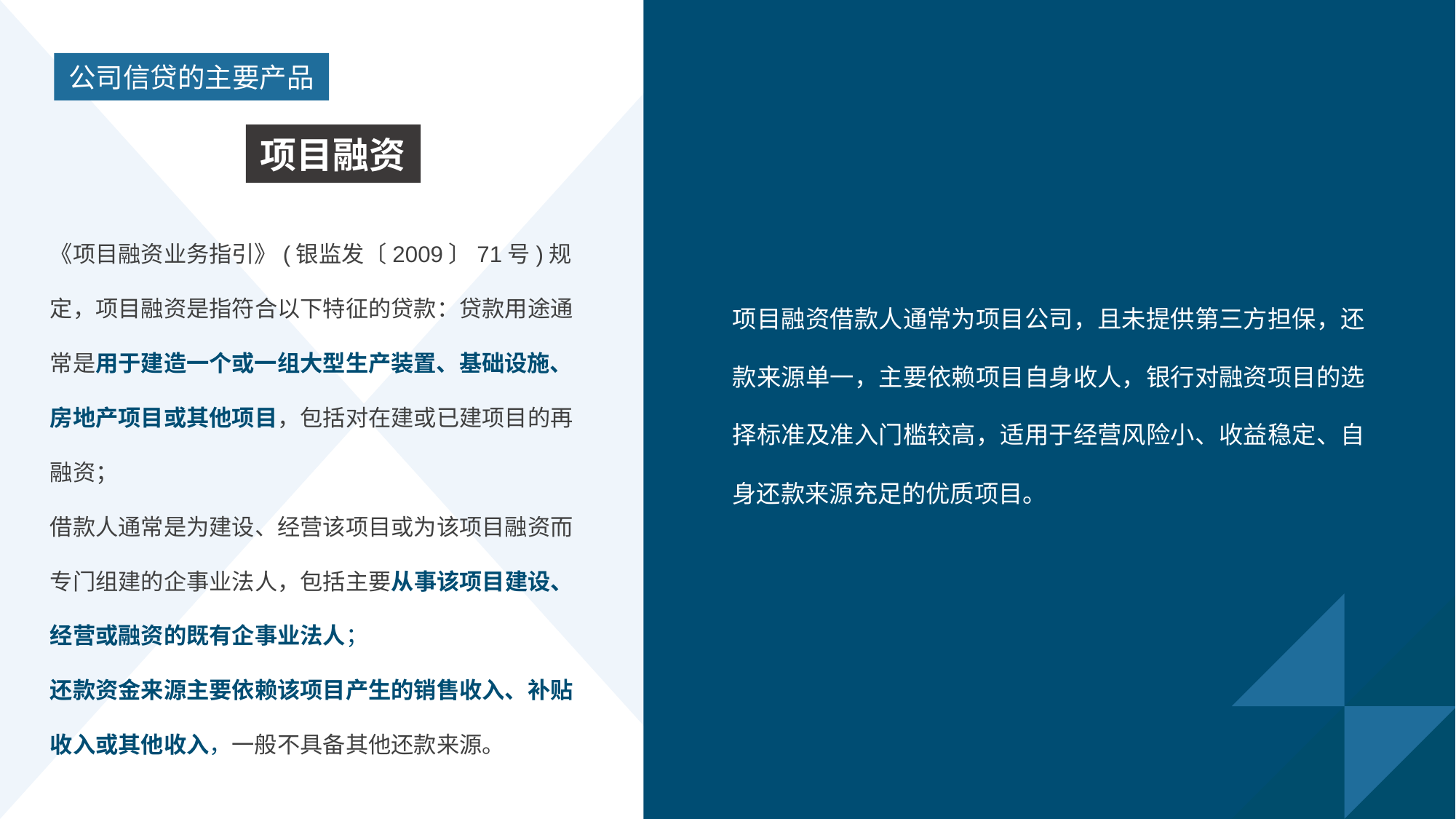

公司信贷的主要产品
项目融资
《项目融资业务指引》(银监发〔2009〕71号)规定，项目融资是指符合以下特征的贷款：贷款用途通常是用于建造一个或一组大型生产装置、基础设施、房地产项目或其他项目，包括对在建或已建项目的再融资；
借款人通常是为建设、经营该项目或为该项目融资而专门组建的企事业法人，包括主要从事该项目建设、经营或融资的既有企事业法人；
还款资金来源主要依赖该项目产生的销售收入、补贴收入或其他收入，一般不具备其他还款来源。
项目融资借款人通常为项目公司，且未提供第三方担保，还款来源单一，主要依赖项目自身收人，银行对融资项目的选择标准及准入门槛较高，适用于经营风险小、收益稳定、自身还款来源充足的优质项目。